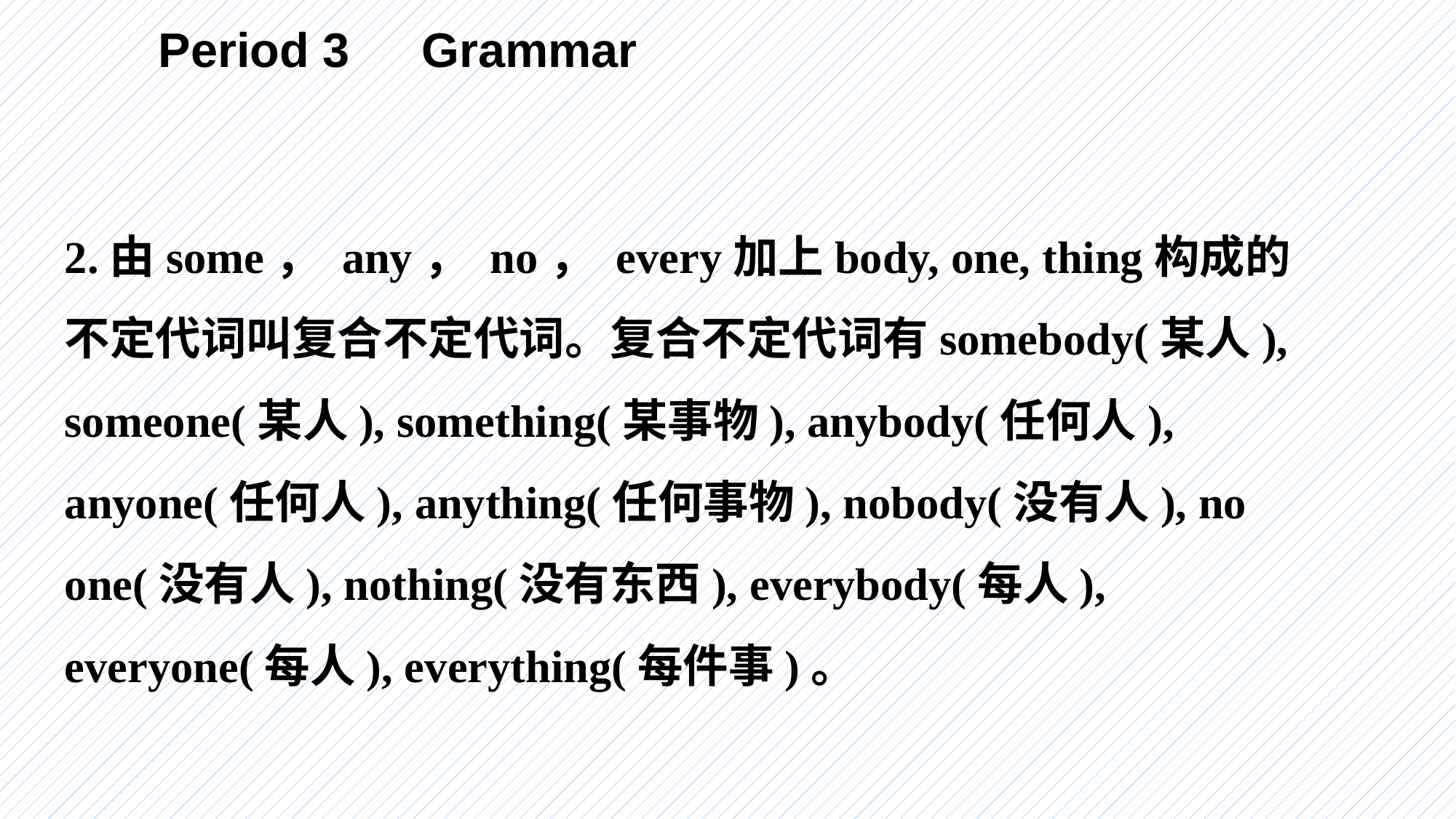

Period 3　Grammar
2.由some­， any­， no­， every­加上­body, ­one, ­thing构成的不定代词叫复合不定代词。复合不定代词有somebody(某人), someone(某人), something(某事物), anybody(任何人), anyone(任何人), anything(任何事物), nobody(没有人), no one(没有人), nothing(没有东西), everybody(每人), everyone(每人), everything(每件事)。